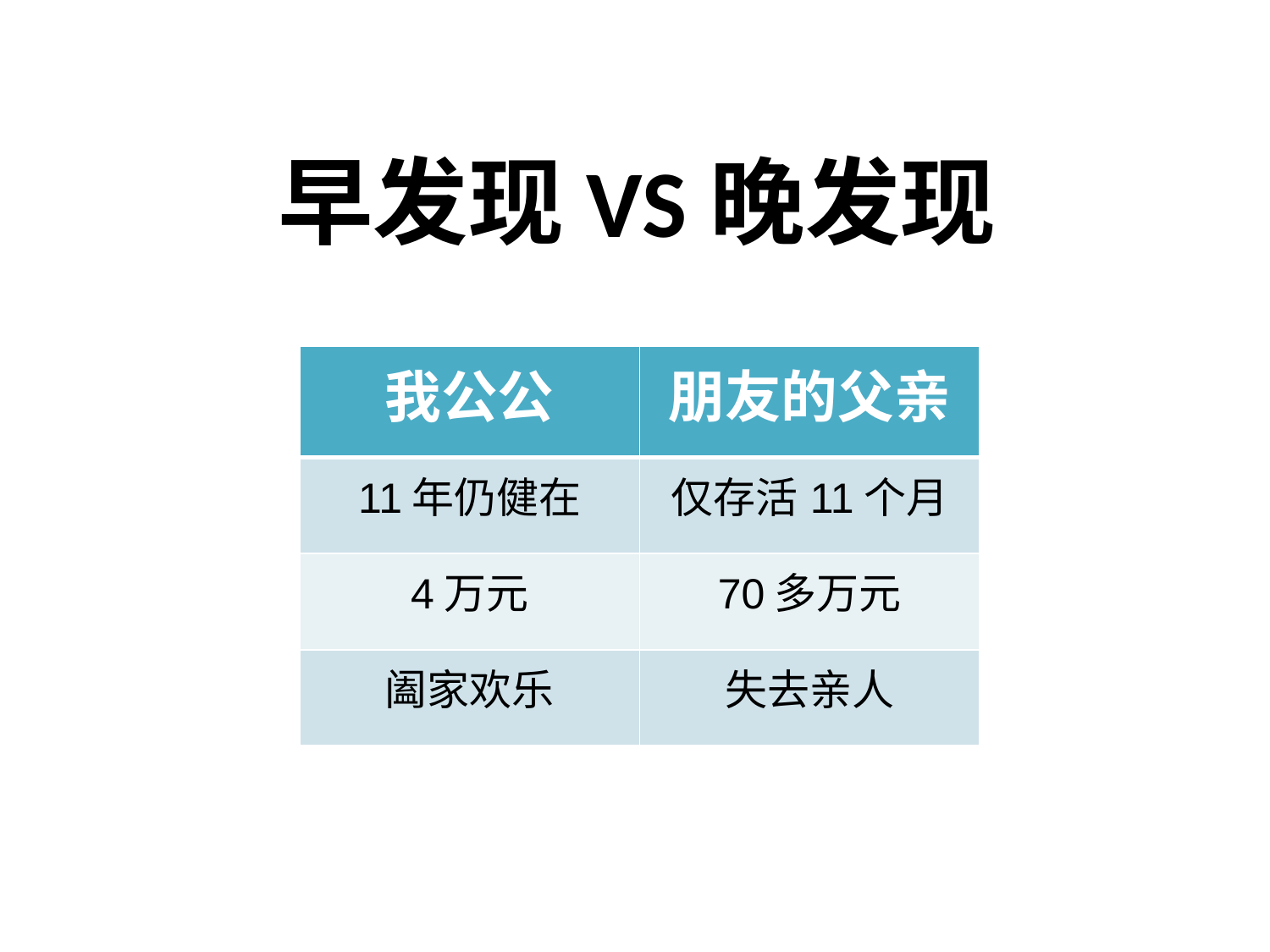

早发现VS晚发现
| 我公公 | 朋友的父亲 |
| --- | --- |
| 11年仍健在 | 仅存活11个月 |
| 4万元 | 70多万元 |
| 阖家欢乐 | 失去亲人 |